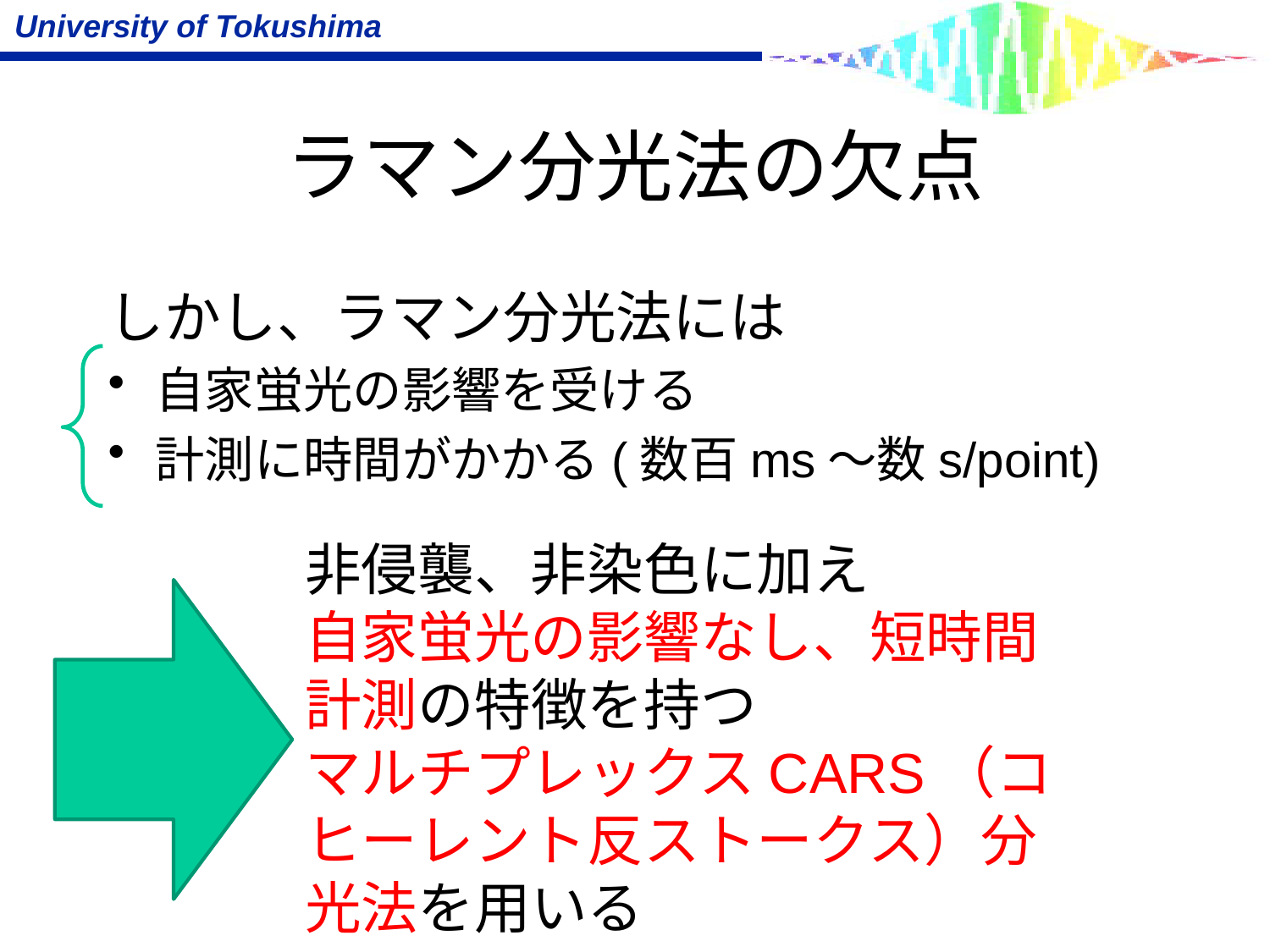

# ラマン分光法の欠点
しかし、ラマン分光法には
自家蛍光の影響を受ける
計測に時間がかかる(数百ms～数s/point)

非侵襲、非染色に加え
自家蛍光の影響なし、短時間計測の特徴を持つ
マルチプレックスCARS（コヒーレント反ストークス）分光法を用いる